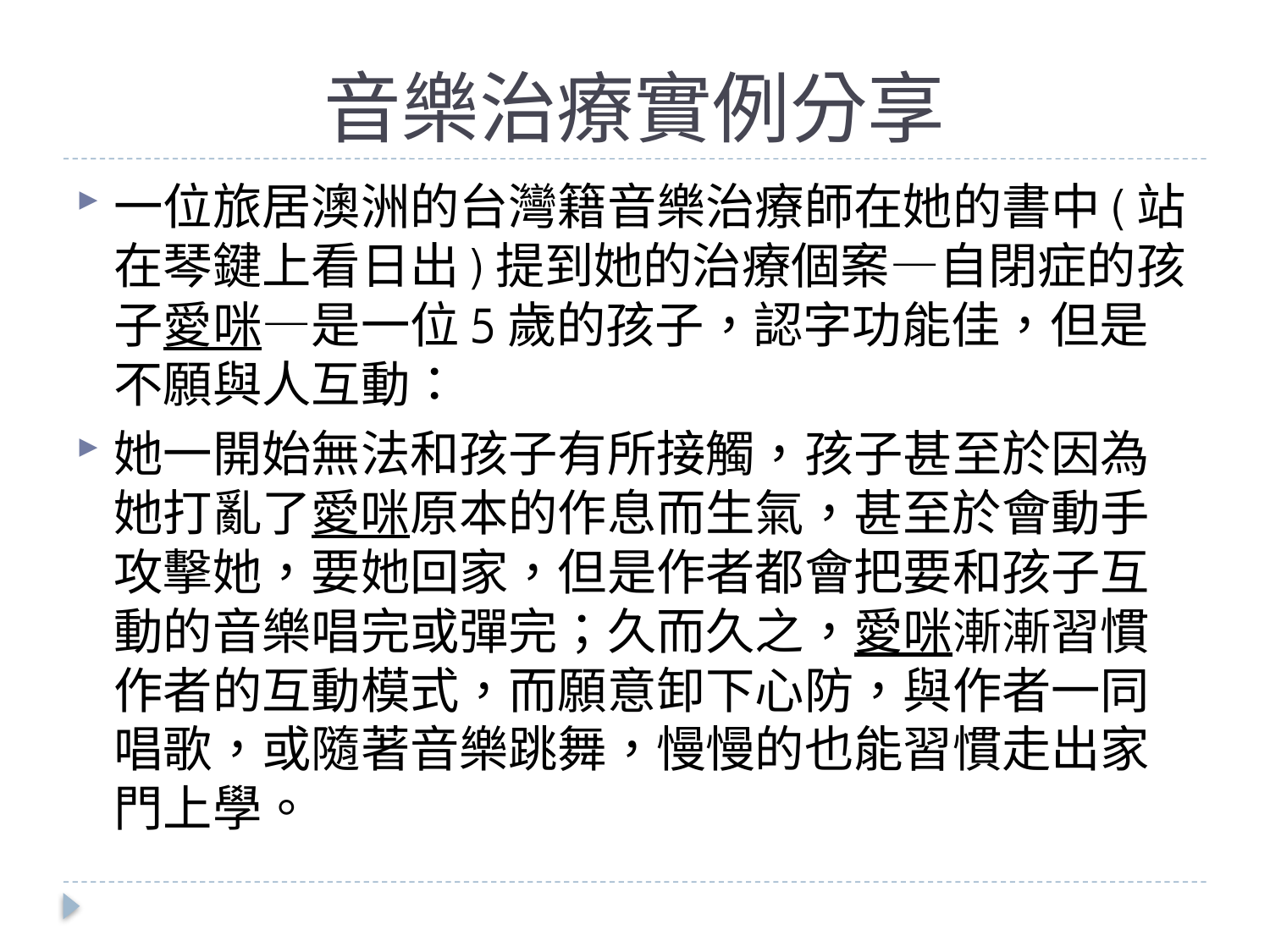

# 音樂治療實例分享
一位旅居澳洲的台灣籍音樂治療師在她的書中(站在琴鍵上看日出)提到她的治療個案—自閉症的孩子愛咪—是一位5歲的孩子，認字功能佳，但是不願與人互動：
她一開始無法和孩子有所接觸，孩子甚至於因為她打亂了愛咪原本的作息而生氣，甚至於會動手攻擊她，要她回家，但是作者都會把要和孩子互動的音樂唱完或彈完；久而久之，愛咪漸漸習慣作者的互動模式，而願意卸下心防，與作者一同唱歌，或隨著音樂跳舞，慢慢的也能習慣走出家門上學。